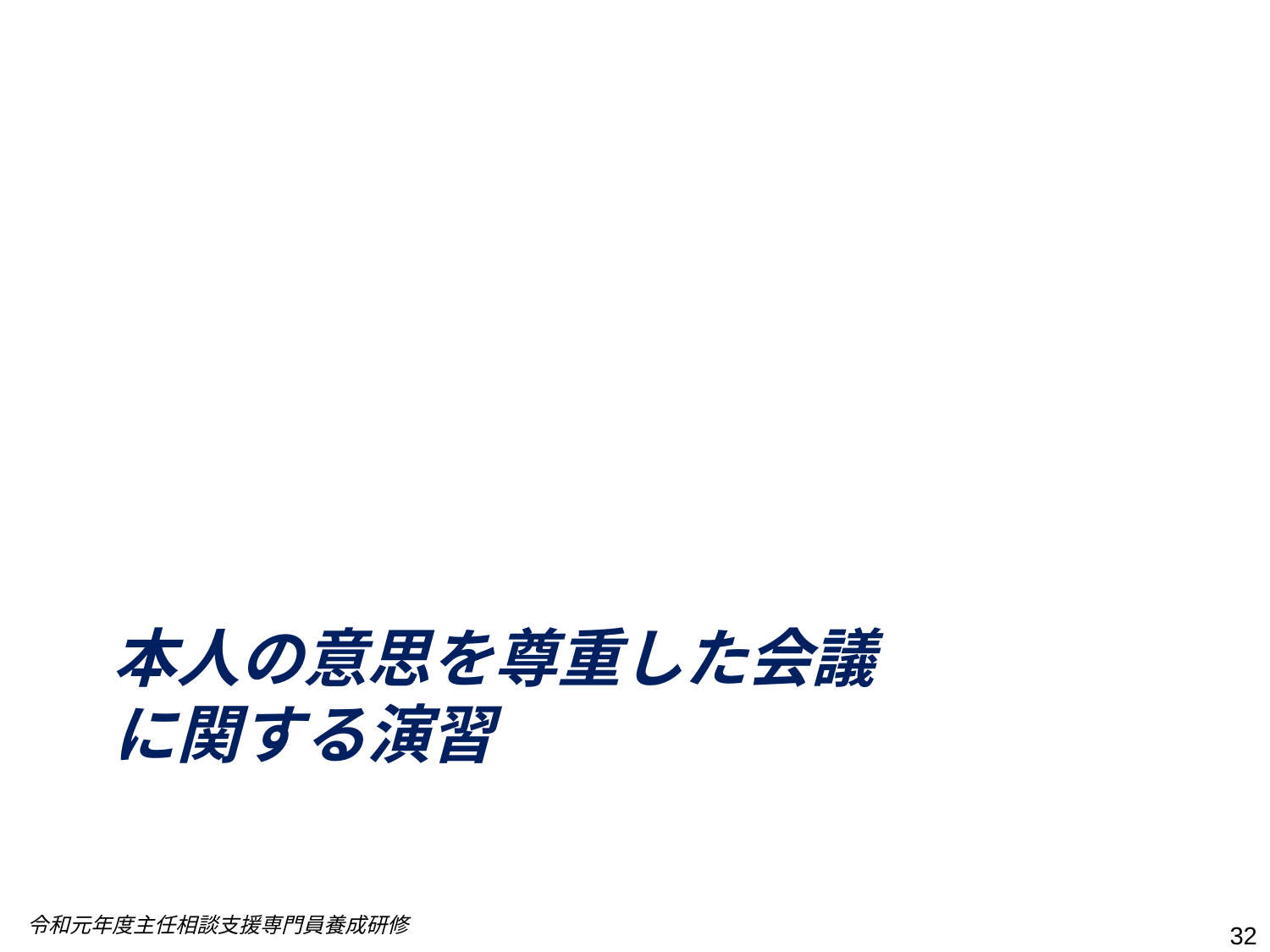

# 本人の意思を尊重した会議 に関する演習
令和元年度主任相談支援専門員養成研修
32